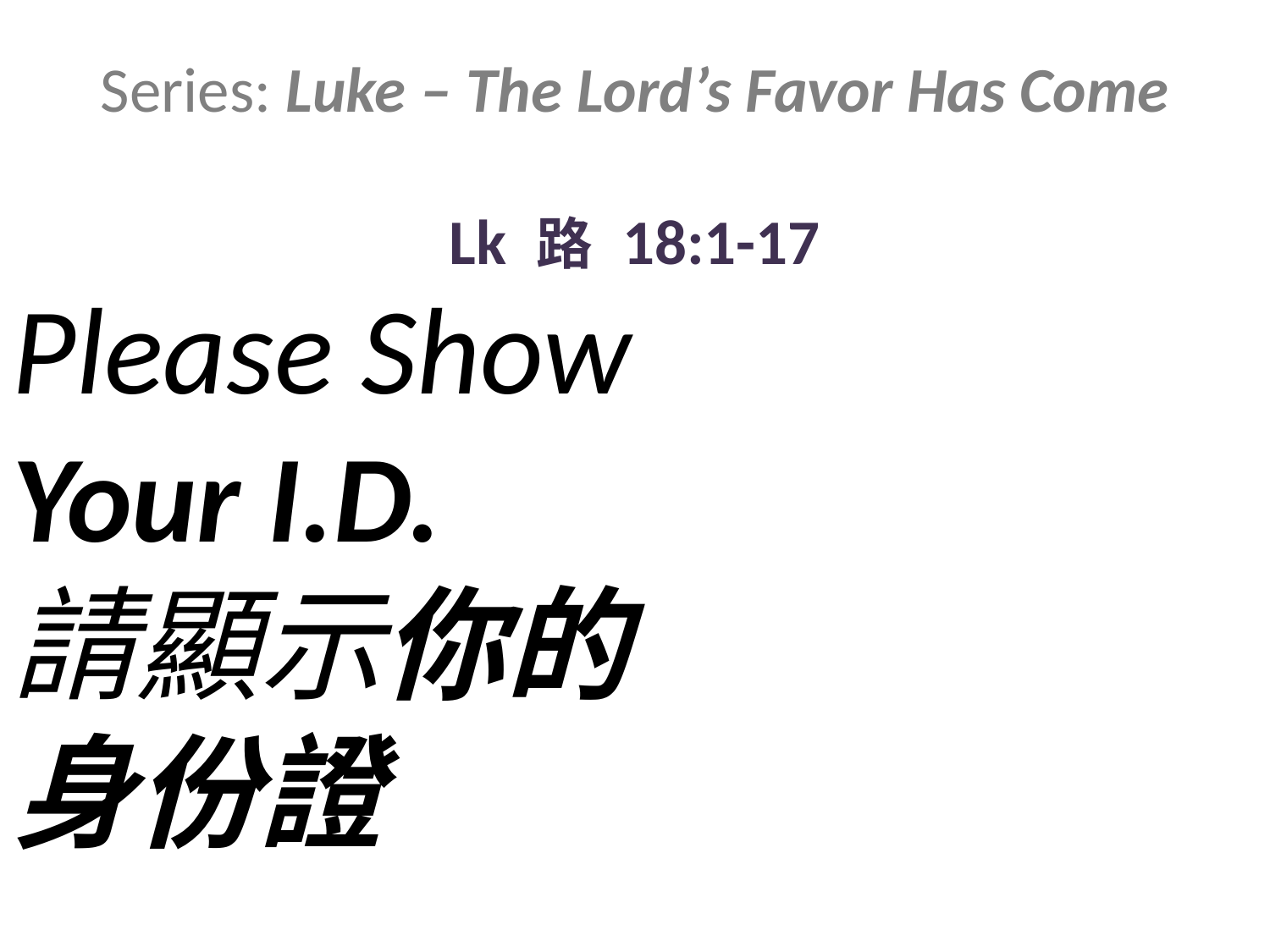

Series: Luke – The Lord’s Favor Has Come

Lk 路 18:1-17
Please Show
Your I.D.
請顯示你的
身份證